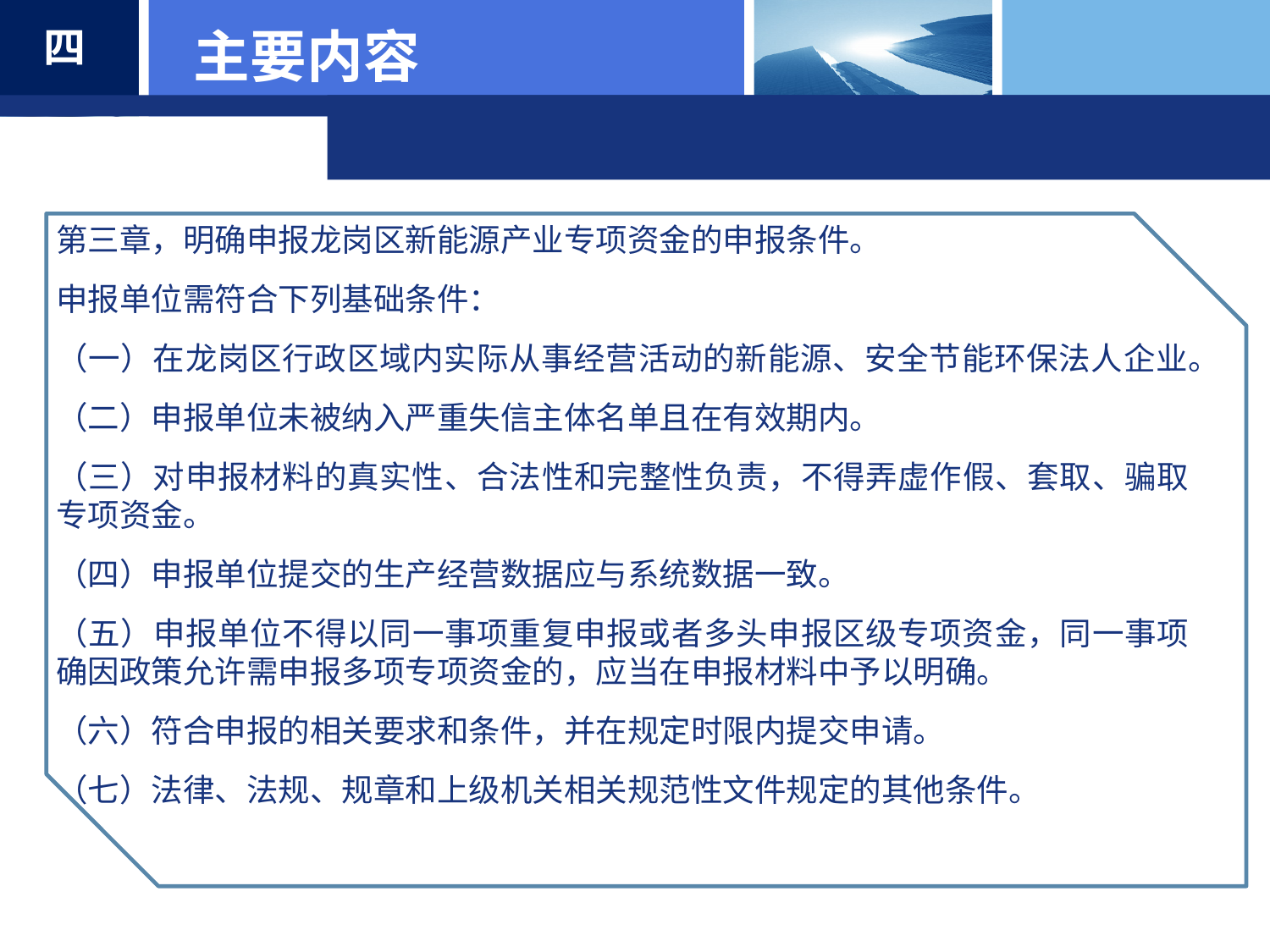

四
 主要内容
第三章，明确申报龙岗区新能源产业专项资金的申报条件。
申报单位需符合下列基础条件：
（一）在龙岗区行政区域内实际从事经营活动的新能源、安全节能环保法人企业。
（二）申报单位未被纳入严重失信主体名单且在有效期内。
（三）对申报材料的真实性、合法性和完整性负责，不得弄虚作假、套取、骗取专项资金。
（四）申报单位提交的生产经营数据应与系统数据一致。
（五）申报单位不得以同一事项重复申报或者多头申报区级专项资金，同一事项确因政策允许需申报多项专项资金的，应当在申报材料中予以明确。
（六）符合申报的相关要求和条件，并在规定时限内提交申请。
（七）法律、法规、规章和上级机关相关规范性文件规定的其他条件。

8